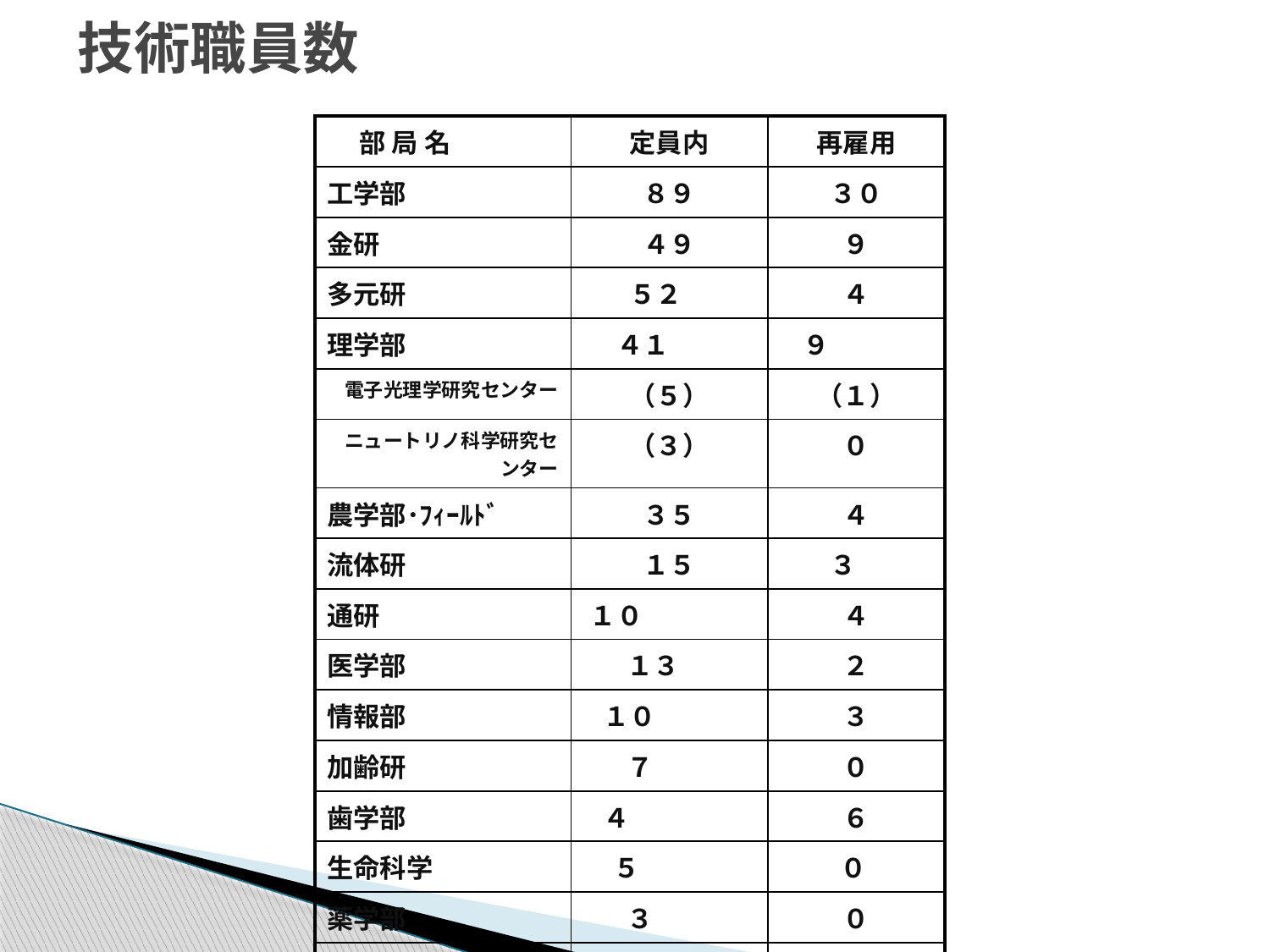

# 技術職員数
| 部 局 名 | 定員内 | 再雇用 |
| --- | --- | --- |
| 工学部 | ８９ | ３０ |
| 金研 | ４９ | ９ |
| 多元研 | ５２ | ４ |
| 理学部 | ４１ | ９ |
| 電子光理学研究センター | （５） | （１） |
| ニュートリノ科学研究センター | （３） | ０ |
| 農学部･ﾌｨｰﾙﾄﾞ | ３５ | ４ |
| 流体研 | １５ | ３ |
| 通研 | １０ | ４ |
| 医学部 | １３ | ２ |
| 情報部 | １０ | ３ |
| 加齢研 | ７ | ０ |
| 歯学部 | ４ | ６ |
| 生命科学 | ５ | ０ |
| 薬学部 | ３ | ０ |
| その他の部局 | １５ | ５ |
| 計 | ３４８ | ７９ |